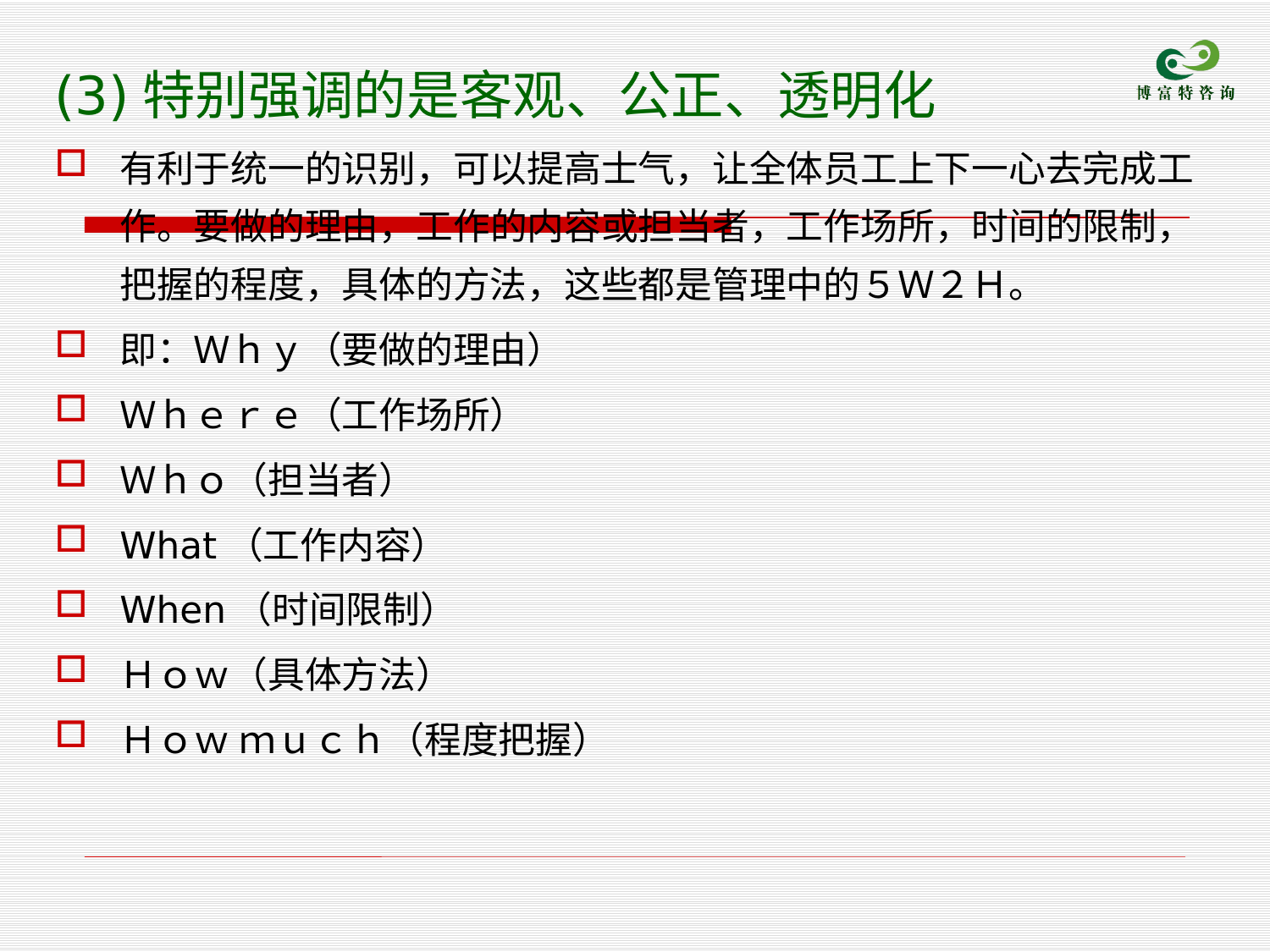

(3)特别强调的是客观、公正、透明化
有利于统一的识别，可以提高士气，让全体员工上下一心去完成工作。要做的理由，工作的内容或担当者，工作场所，时间的限制，把握的程度，具体的方法，这些都是管理中的５Ｗ２Ｈ。
即：Ｗｈｙ（要做的理由）
Ｗｈｅｒｅ（工作场所）
Ｗｈｏ（担当者）
What（工作内容）
When（时间限制）
Ｈｏｗ（具体方法）
Ｈｏｗ ｍｕｃｈ（程度把握）
461